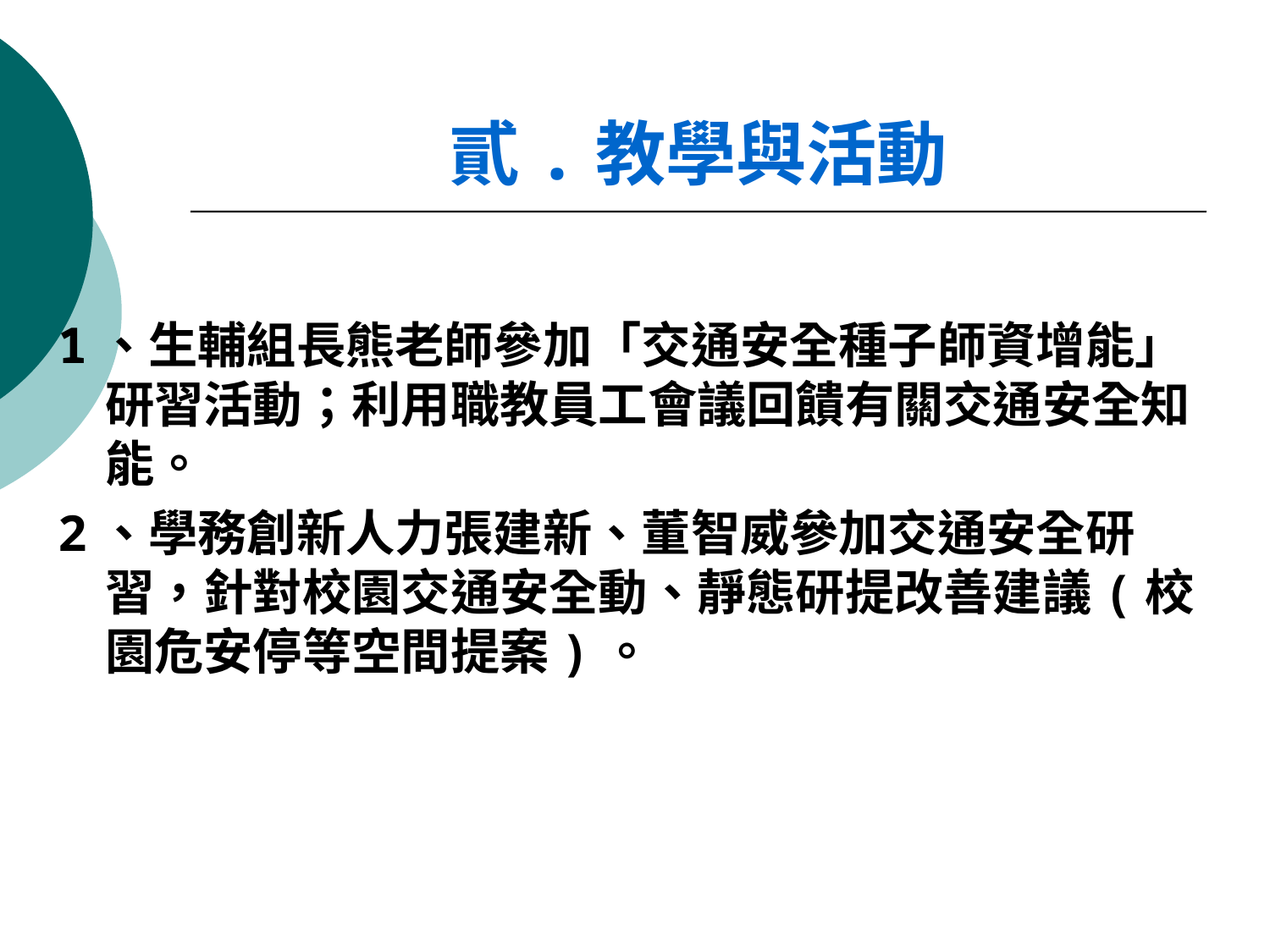

# 貳.教學與活動
1、生輔組長熊老師參加「交通安全種子師資增能」研習活動；利用職教員工會議回饋有關交通安全知能。
2、學務創新人力張建新、董智威參加交通安全研習，針對校園交通安全動、靜態研提改善建議(校園危安停等空間提案)。